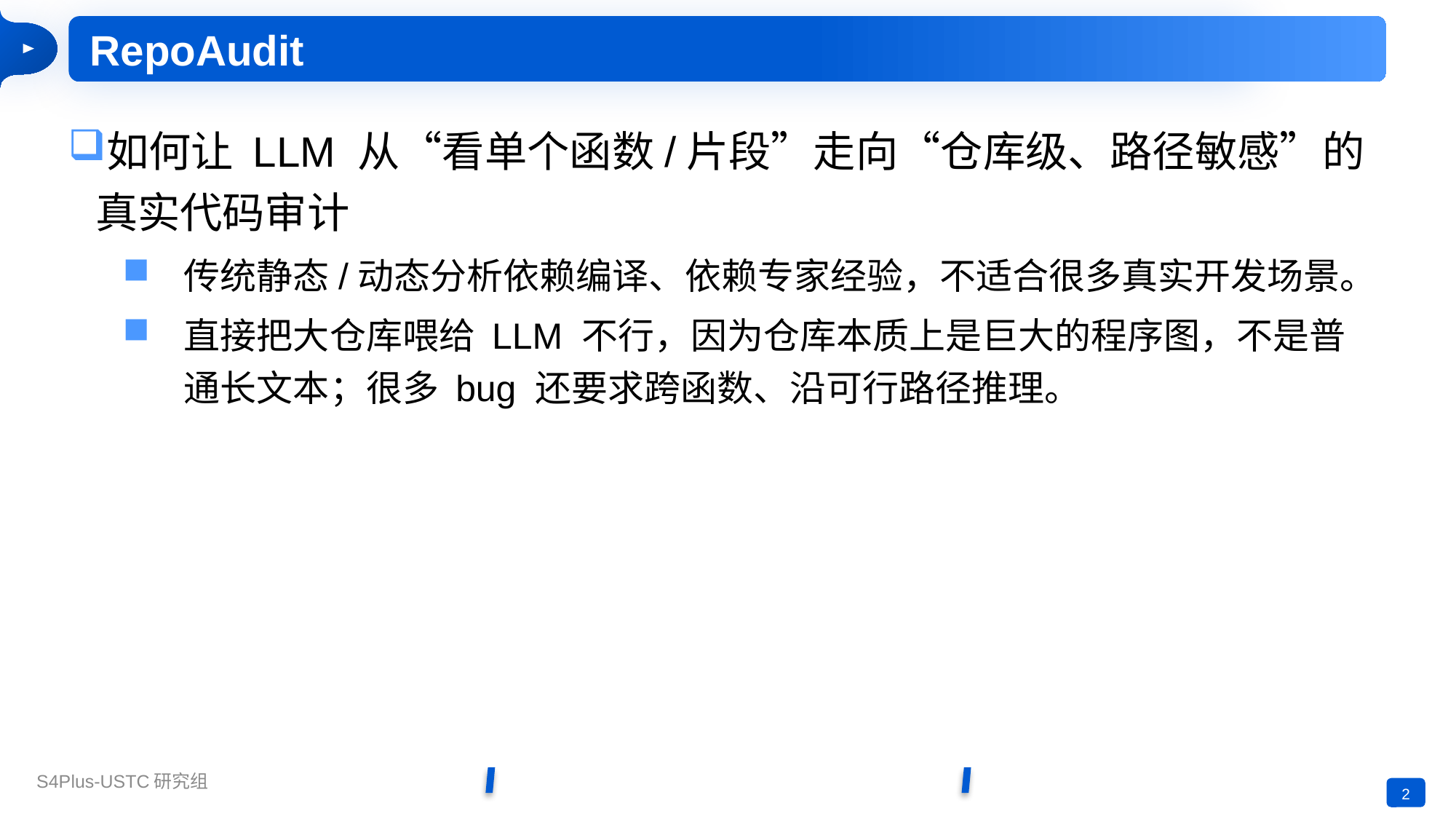

RepoAudit
如何让 LLM 从“看单个函数/片段”走向“仓库级、路径敏感”的真实代码审计
传统静态/动态分析依赖编译、依赖专家经验，不适合很多真实开发场景。
直接把大仓库喂给 LLM 不行，因为仓库本质上是巨大的程序图，不是普通长文本；很多 bug 还要求跨函数、沿可行路径推理。

2